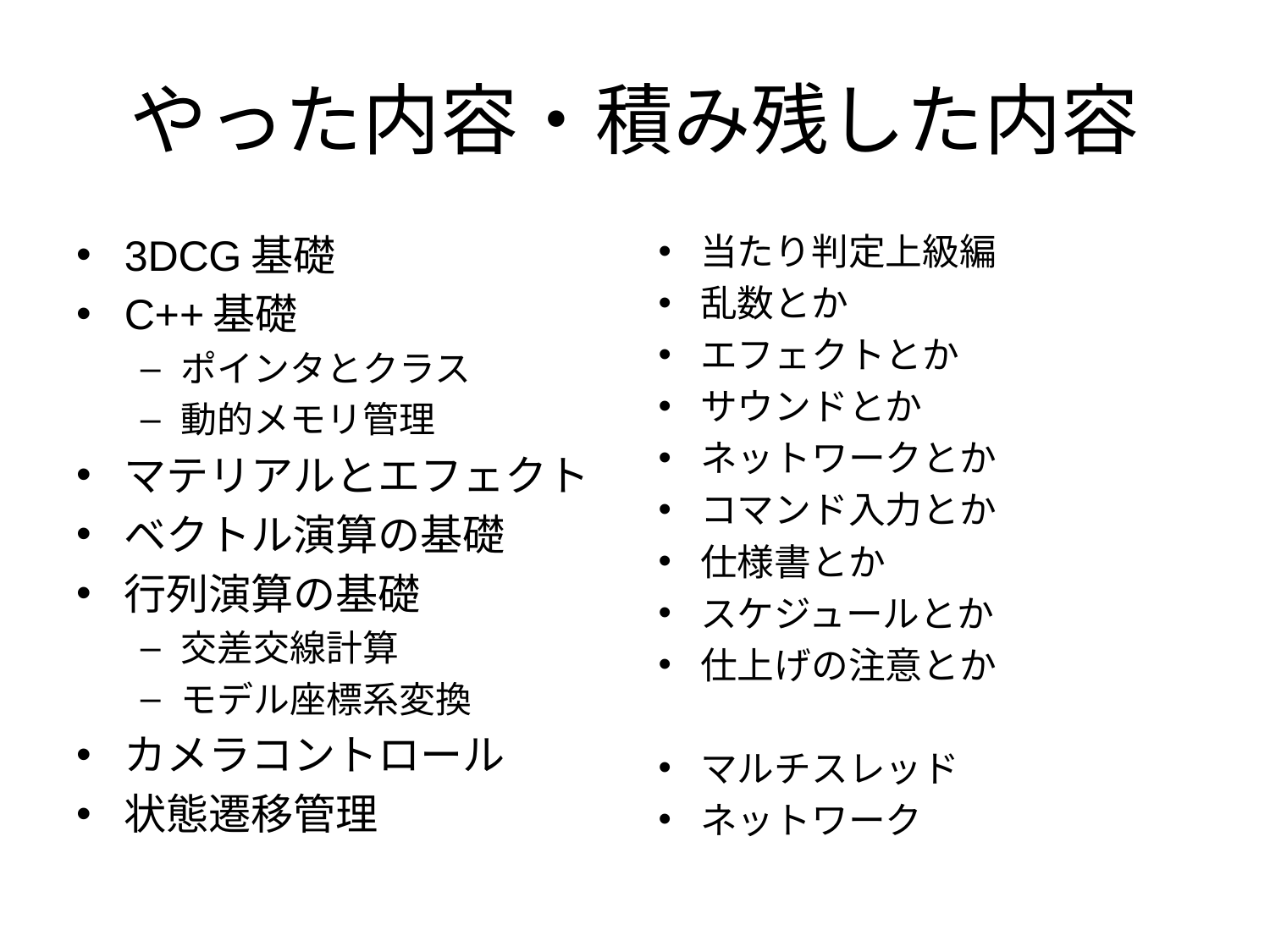

# やった内容・積み残した内容
3DCG基礎
C++基礎
ポインタとクラス
動的メモリ管理
マテリアルとエフェクト
ベクトル演算の基礎
行列演算の基礎
交差交線計算
モデル座標系変換
カメラコントロール
状態遷移管理
当たり判定上級編
乱数とか
エフェクトとか
サウンドとか
ネットワークとか
コマンド入力とか
仕様書とか
スケジュールとか
仕上げの注意とか

マルチスレッド
ネットワーク